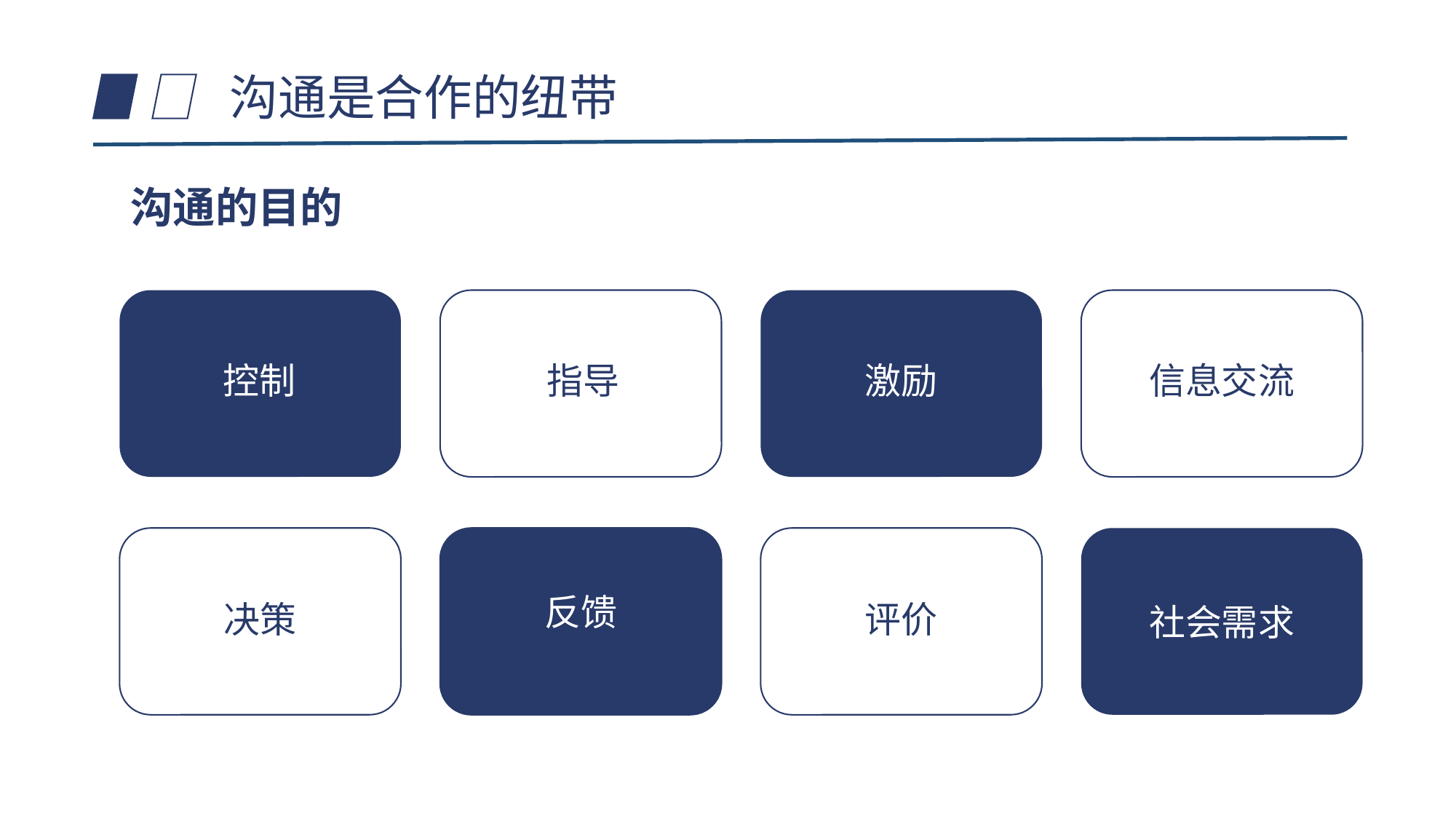

沟通是合作的纽带

沟通的目的

指导
激励
信息交流
控制

反馈
决策
评价
社会需求